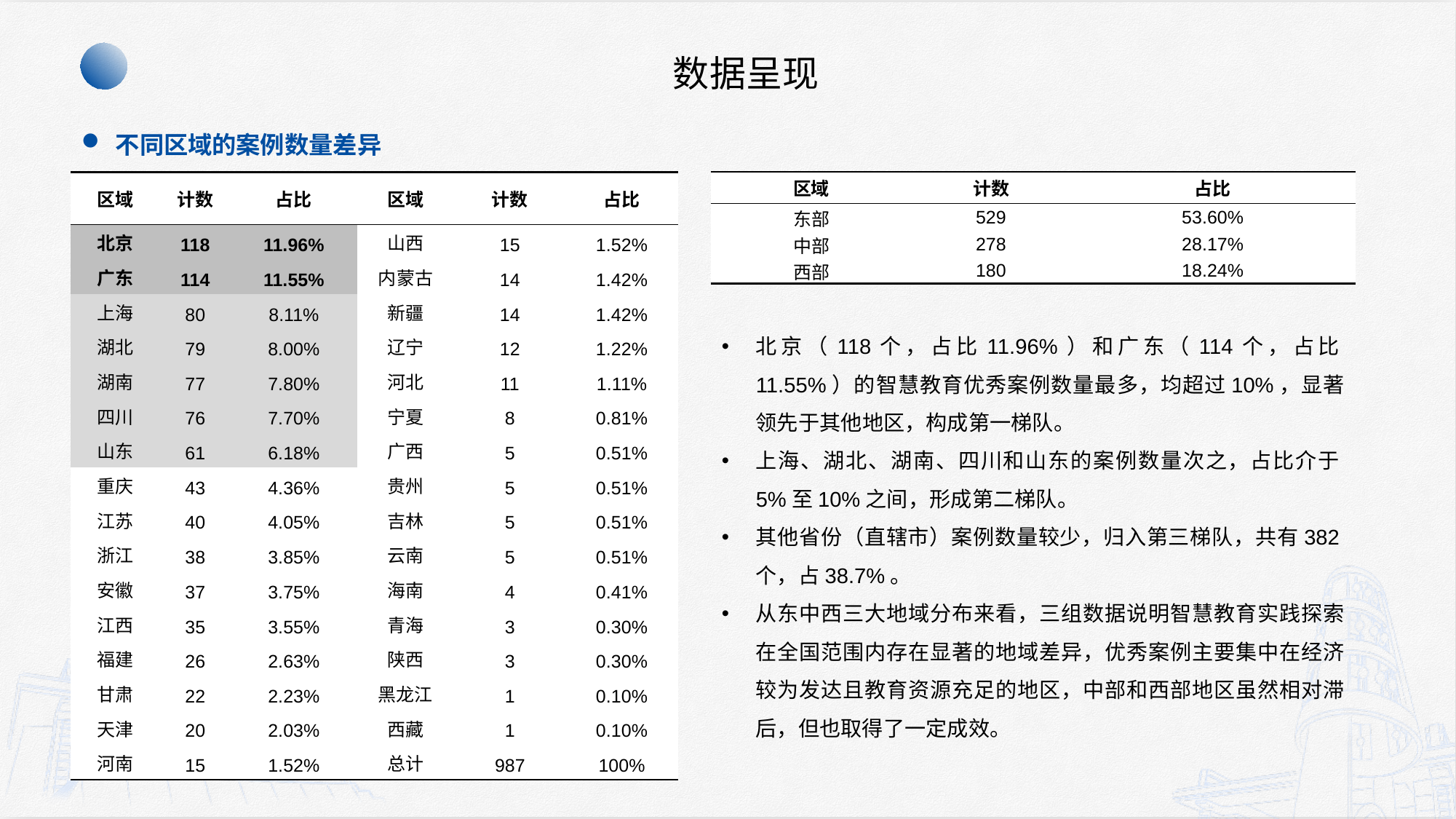

数据呈现
不同区域的案例数量差异
| 区域 | 计数 | 占比 |
| --- | --- | --- |
| 东部 | 529 | 53.60% |
| 中部 | 278 | 28.17% |
| 西部 | 180 | 18.24% |
| 区域 | 计数 | 占比 | 区域 | 计数 | 占比 |
| --- | --- | --- | --- | --- | --- |
| 北京 | 118 | 11.96% | 山西 | 15 | 1.52% |
| 广东 | 114 | 11.55% | 内蒙古 | 14 | 1.42% |
| 上海 | 80 | 8.11% | 新疆 | 14 | 1.42% |
| 湖北 | 79 | 8.00% | 辽宁 | 12 | 1.22% |
| 湖南 | 77 | 7.80% | 河北 | 11 | 1.11% |
| 四川 | 76 | 7.70% | 宁夏 | 8 | 0.81% |
| 山东 | 61 | 6.18% | 广西 | 5 | 0.51% |
| 重庆 | 43 | 4.36% | 贵州 | 5 | 0.51% |
| 江苏 | 40 | 4.05% | 吉林 | 5 | 0.51% |
| 浙江 | 38 | 3.85% | 云南 | 5 | 0.51% |
| 安徽 | 37 | 3.75% | 海南 | 4 | 0.41% |
| 江西 | 35 | 3.55% | 青海 | 3 | 0.30% |
| 福建 | 26 | 2.63% | 陕西 | 3 | 0.30% |
| 甘肃 | 22 | 2.23% | 黑龙江 | 1 | 0.10% |
| 天津 | 20 | 2.03% | 西藏 | 1 | 0.10% |
| 河南 | 15 | 1.52% | 总计 | 987 | 100% |
北京（118个，占比11.96%）和广东（114个，占比11.55%）的智慧教育优秀案例数量最多，均超过10%，显著领先于其他地区，构成第一梯队。
上海、湖北、湖南、四川和山东的案例数量次之，占比介于5%至10%之间，形成第二梯队。
其他省份（直辖市）案例数量较少，归入第三梯队，共有382个，占38.7%。
从东中西三大地域分布来看，三组数据说明智慧教育实践探索在全国范围内存在显著的地域差异，优秀案例主要集中在经济较为发达且教育资源充足的地区，中部和西部地区虽然相对滞后，但也取得了一定成效。